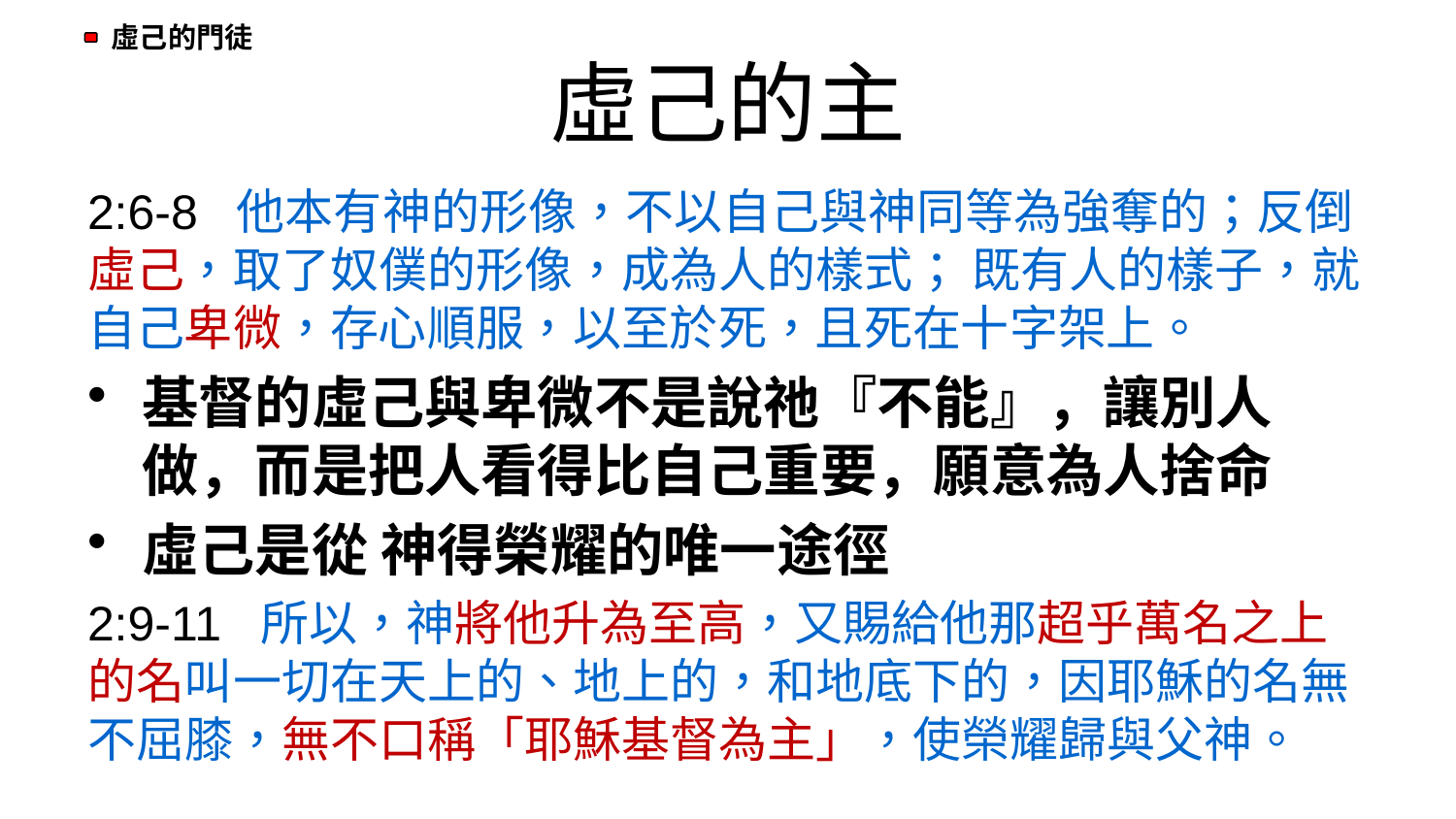

# 虛己的主
2:6-8  他本有神的形像，不以自己與神同等為強奪的；反倒虛己，取了奴僕的形像，成為人的樣式； 既有人的樣子，就自己卑微，存心順服，以至於死，且死在十字架上。
基督的虛己與卑微不是說祂『不能』，讓別人做，而是把人看得比自己重要，願意為人捨命
虛己是從 神得榮耀的唯一途徑
2:9-11  所以，神將他升為至高，又賜給他那超乎萬名之上的名叫一切在天上的、地上的，和地底下的，因耶穌的名無不屈膝，無不口稱「耶穌基督為主」，使榮耀歸與父神。